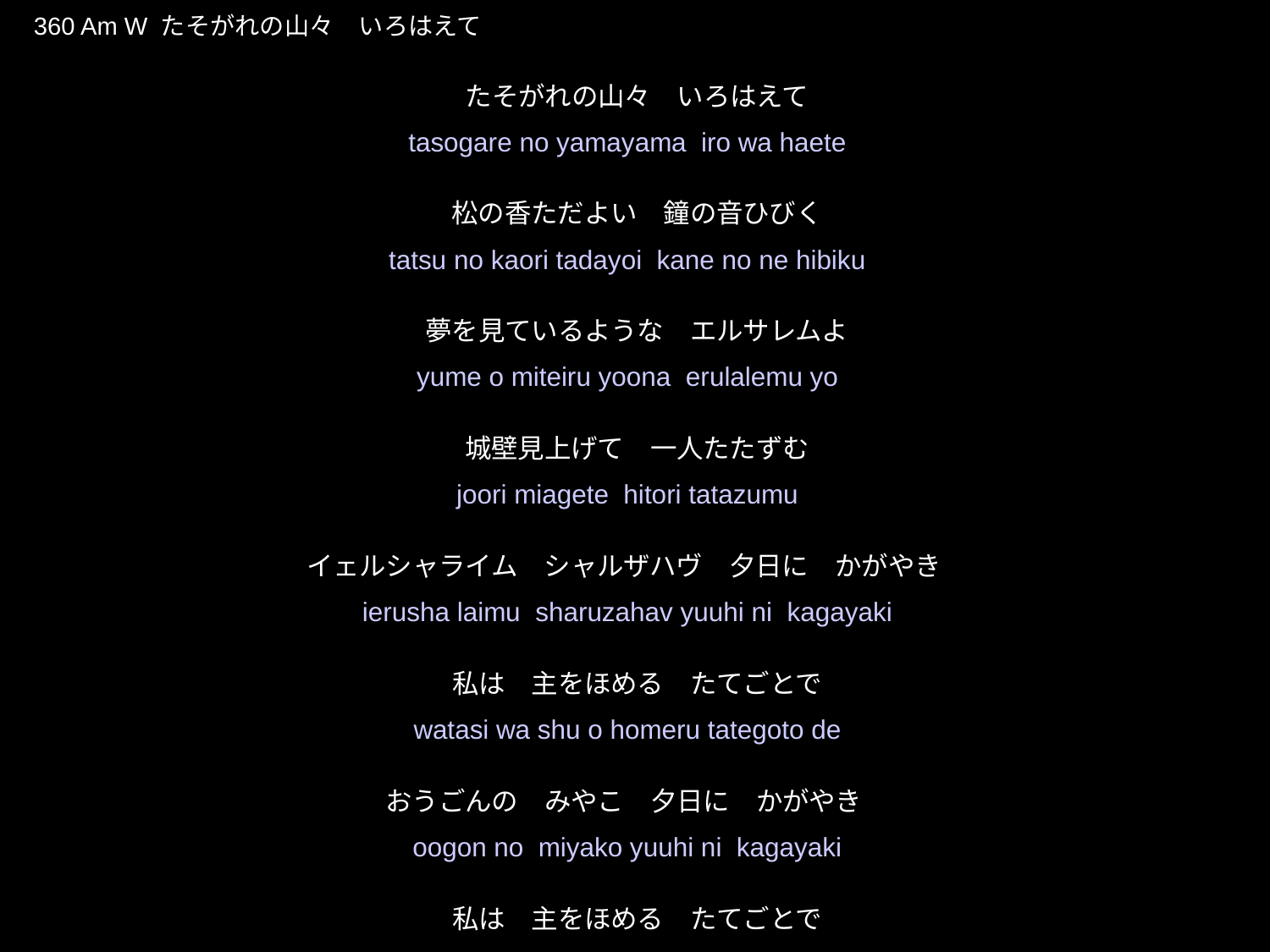

たそがれのやまやま
★W
360 Am W たそがれの山々　いろはえて
たそがれの山々　いろはえて
松の香ただよい　鐘の音ひびく
夢を見ているような　エルサレムよ
城壁見上げて　一人たたずむ
イェルシャライム　シャルザハヴ　夕日に　かがやき　
私は　主をほめる　たてごとで
おうごんの　みやこ　夕日に　かがやき　
私は　主をほめる　たてごとで
★４
tasogare no yamayama  iro wa haete
tatsu no kaori tadayoi  kane no ne hibiku
yume o miteiru yoona  erulalemu yo
joori miagete  hitori tatazumu
ierusha laimu  sharuzahav yuuhi ni  kagayaki
watasi wa shu o homeru tategoto de
oogon no  miyako yuuhi ni  kagayaki
watasi wa  shu o homeru  tategoto de